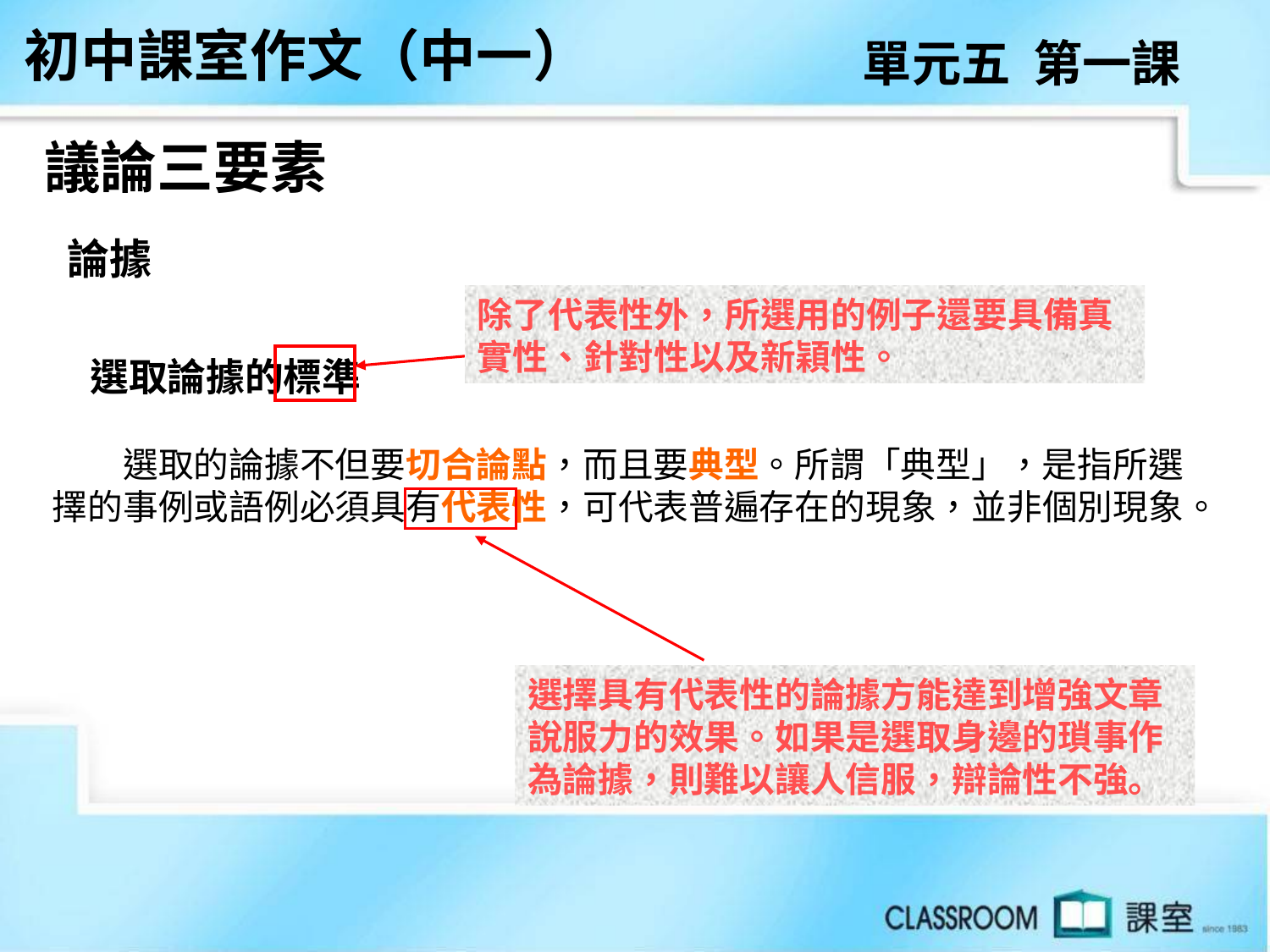

初中課室作文（中一）
單元五  第一課
議論三要素
 論據

除了代表性外，所選用的例子還要具備真實性、針對性以及新穎性。
 選取論據的標準

　　選取的論據不但要切合論點，而且要典型。所謂「典型」，是指所選擇的事例或語例必須具有代表性，可代表普遍存在的現象，並非個別現象。

選擇具有代表性的論據方能達到增強文章說服力的效果。如果是選取身邊的瑣事作為論據，則難以讓人信服，辯論性不強。